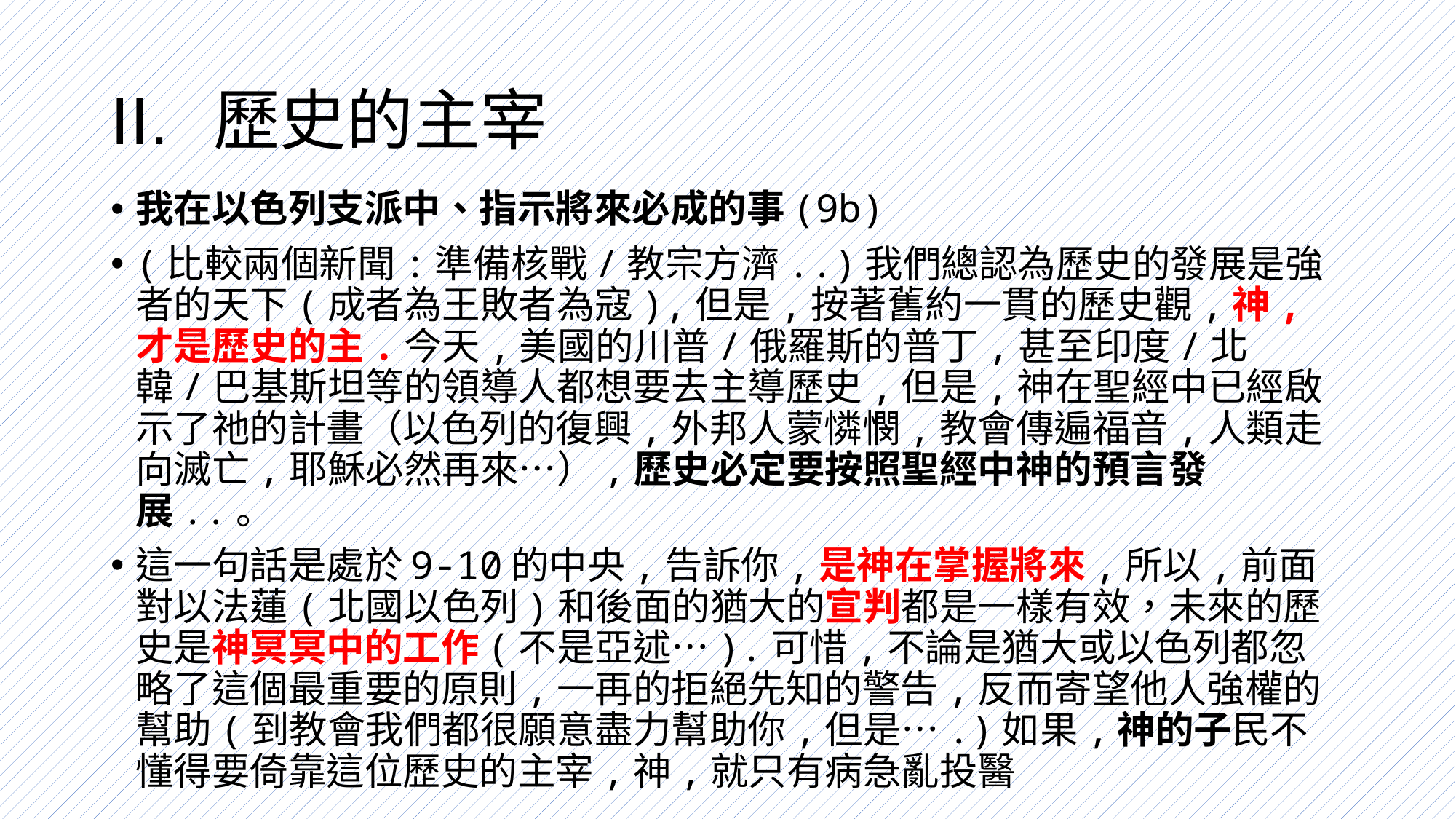

# 歷史的主宰
我在以色列支派中、指示將來必成的事(9b)
(比較兩個新聞:準備核戰/教宗方濟..)我們總認為歷史的發展是強者的天下(成者為王敗者為寇),但是,按著舊約一貫的歷史觀,神,才是歷史的主.今天,美國的川普/俄羅斯的普丁,甚至印度/北韓/巴基斯坦等的領導人都想要去主導歷史,但是,神在聖經中已經啟示了祂的計畫（以色列的復興,外邦人蒙憐憫,教會傳遍福音,人類走向滅亡,耶穌必然再來…）,歷史必定要按照聖經中神的預言發展..。
這一句話是處於9-10的中央,告訴你,是神在掌握將來,所以,前面對以法蓮(北國以色列)和後面的猶大的宣判都是一樣有效，未來的歷史是神冥冥中的工作(不是亞述…).可惜,不論是猶大或以色列都忽略了這個最重要的原則,一再的拒絕先知的警告,反而寄望他人強權的幫助(到教會我們都很願意盡力幫助你,但是….)如果,神的子民不懂得要倚靠這位歷史的主宰,神,就只有病急亂投醫